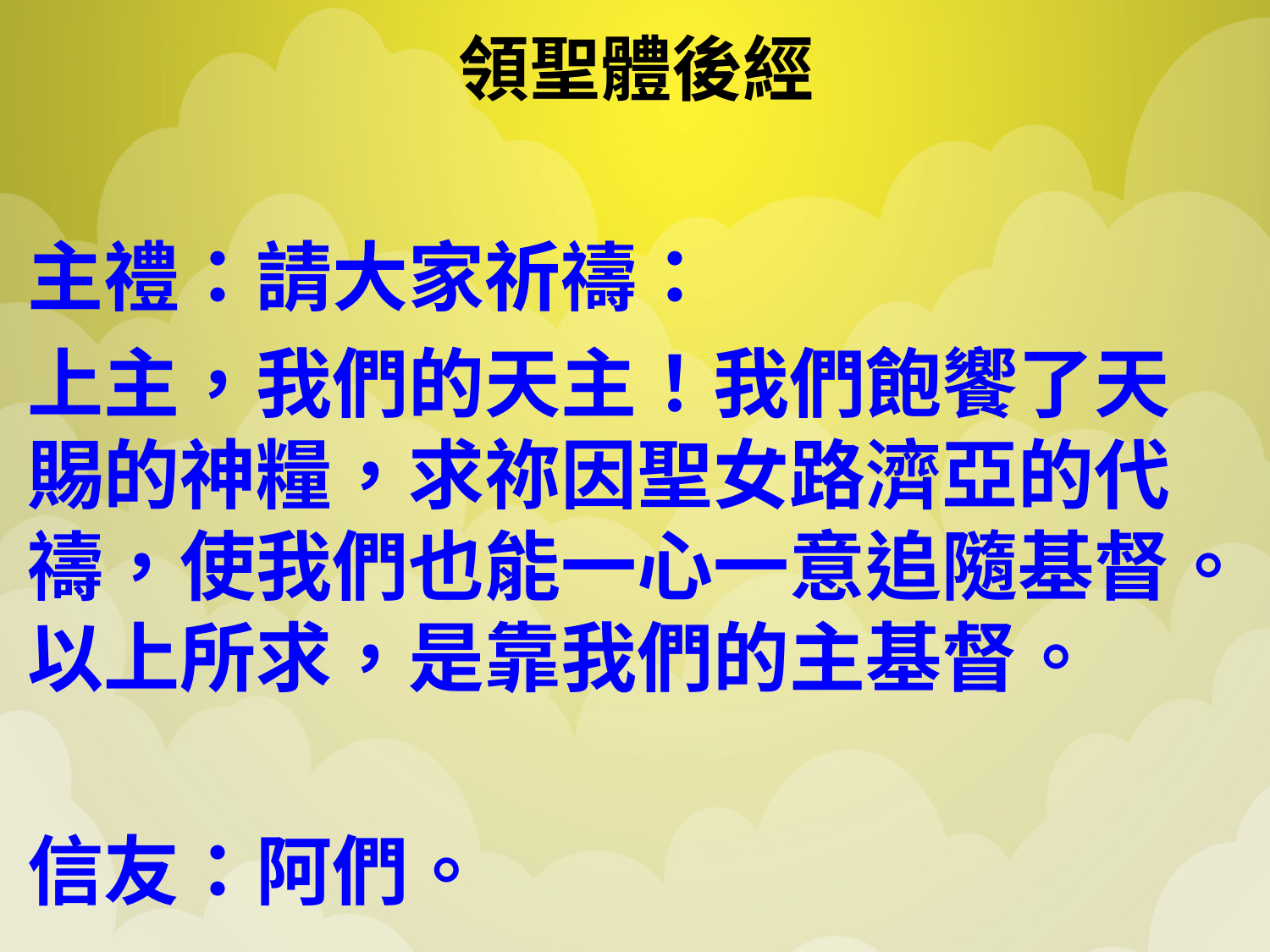

# 領聖體後經

主禮：請大家祈禱：
上主，我們的天主！我們飽饗了天賜的神糧，求祢因聖女路濟亞的代禱，使我們也能一心一意追隨基督。以上所求，是靠我們的主基督。

信友：阿們。